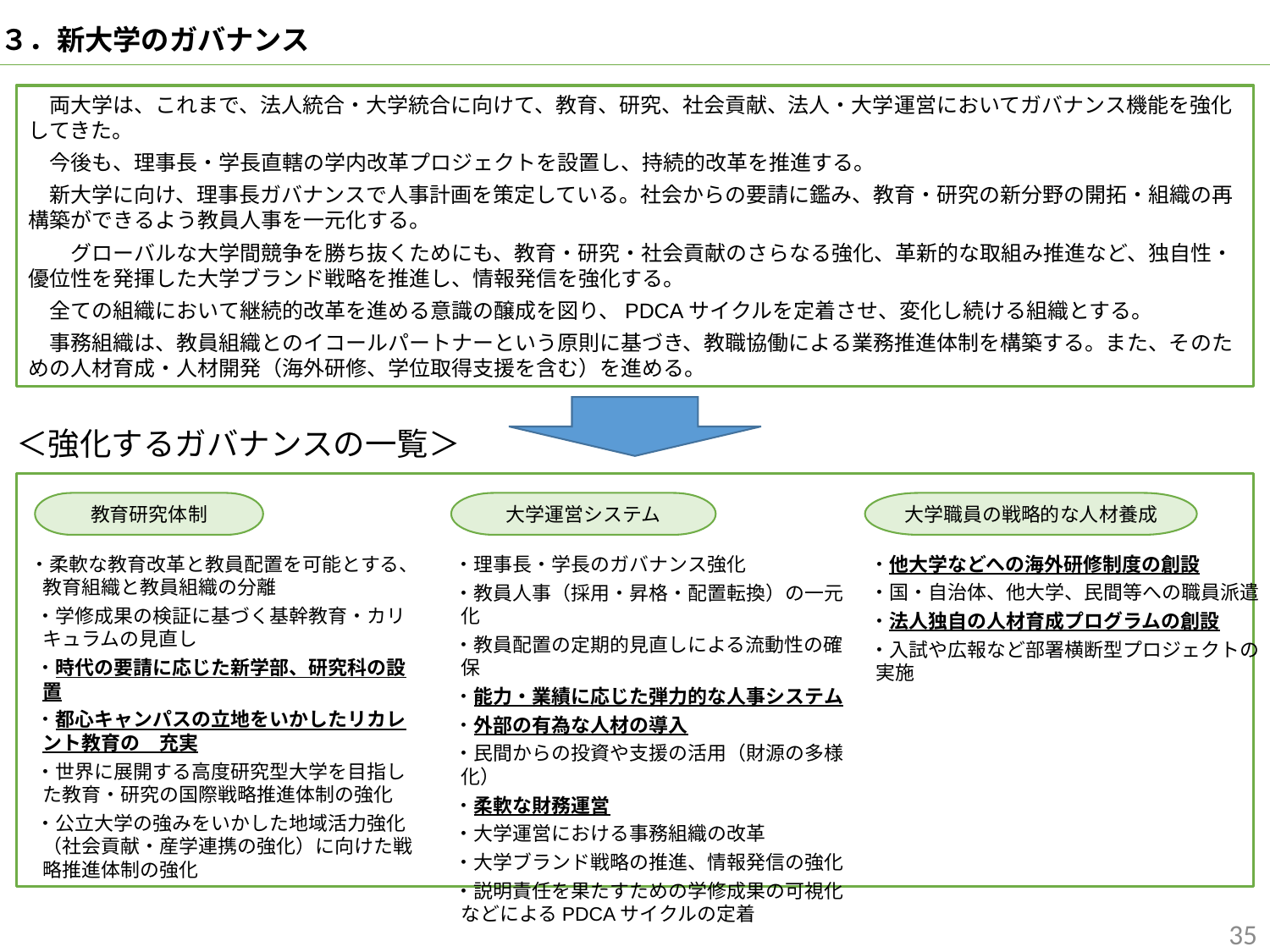

３．新大学のガバナンス
　両大学は、これまで、法人統合・大学統合に向けて、教育、研究、社会貢献、法人・大学運営においてガバナンス機能を強化してきた。
　今後も、理事長・学長直轄の学内改革プロジェクトを設置し、持続的改革を推進する。
　新大学に向け、理事長ガバナンスで人事計画を策定している。社会からの要請に鑑み、教育・研究の新分野の開拓・組織の再構築ができるよう教員人事を一元化する。
　　グローバルな大学間競争を勝ち抜くためにも、教育・研究・社会貢献のさらなる強化、革新的な取組み推進など、独自性・優位性を発揮した大学ブランド戦略を推進し、情報発信を強化する。
　全ての組織において継続的改革を進める意識の醸成を図り、PDCAサイクルを定着させ、変化し続ける組織とする。
　事務組織は、教員組織とのイコールパートナーという原則に基づき、教職協働による業務推進体制を構築する。また、そのための人材育成・人材開発（海外研修、学位取得支援を含む）を進める。

＜強化するガバナンスの一覧＞

教育研究体制
大学運営システム
大学職員の戦略的な人材養成
　・他大学などへの海外研修制度の創設
　・国・自治体、他大学、民間等への職員派遣
　・法人独自の人材育成プログラムの創設
　・入試や広報など部署横断型プロジェクトの実施

  ・柔軟な教育改革と教員配置を可能とする、教育組織と教員組織の分離
　・学修成果の検証に基づく基幹教育・カリキュラムの見直し
　・時代の要請に応じた新学部、研究科の設置
　・都心キャンパスの立地をいかしたリカレント教育の　充実
　・世界に展開する高度研究型大学を目指した教育・研究の国際戦略推進体制の強化
　・公立大学の強みをいかした地域活力強化（社会貢献・産学連携の強化）に向けた戦略推進体制の強化

　・理事長・学長のガバナンス強化
　・教員人事（採用・昇格・配置転換）の一元化
　・教員配置の定期的見直しによる流動性の確保
　・能力・業績に応じた弾力的な人事システム
　・外部の有為な人材の導入
　・民間からの投資や支援の活用（財源の多様化）
　・柔軟な財務運営
　・大学運営における事務組織の改革
　・大学ブランド戦略の推進、情報発信の強化
　・説明責任を果たすための学修成果の可視化などによるPDCAサイクルの定着

35